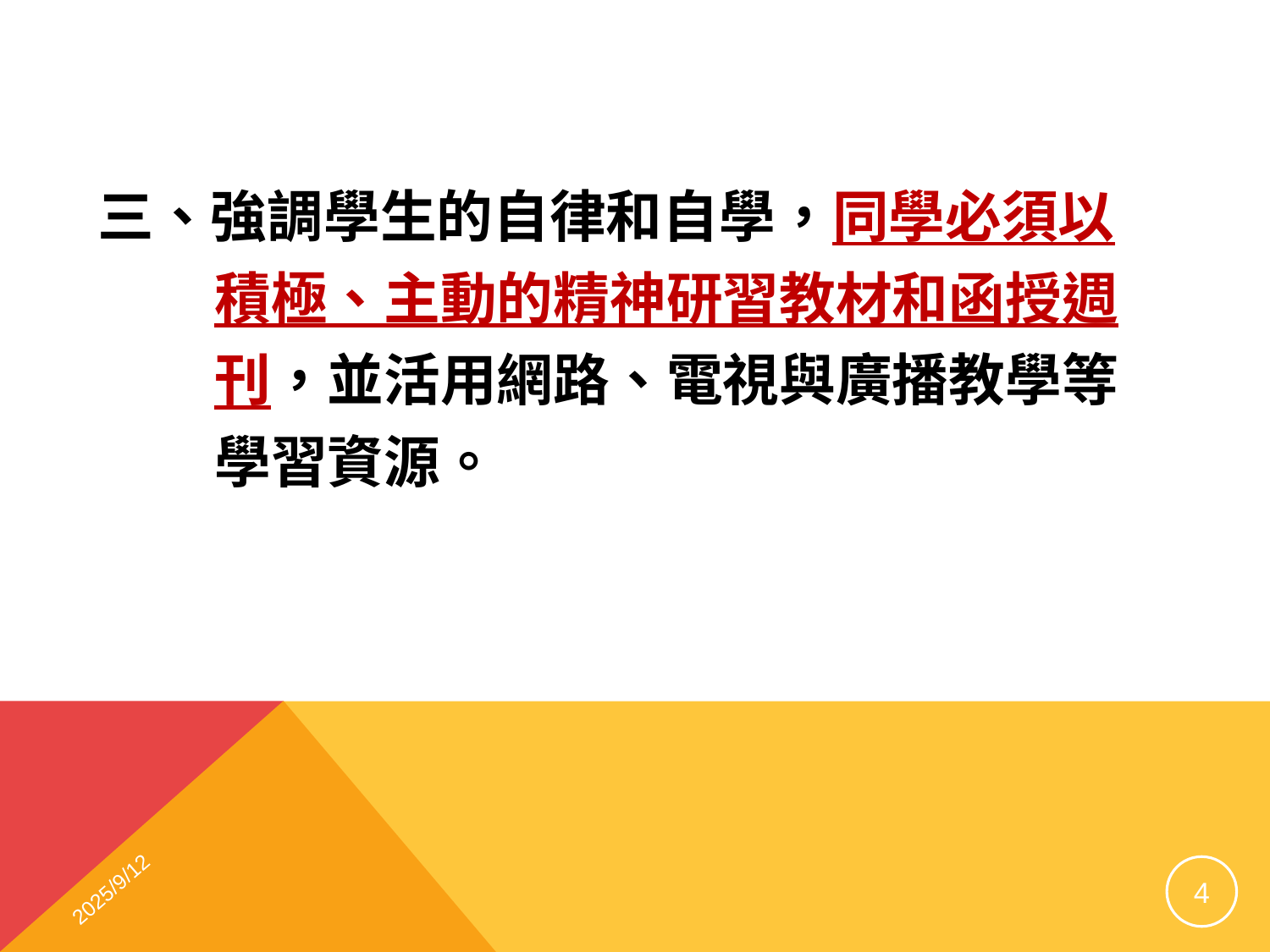

#
三、強調學生的自律和自學，同學必須以
        積極、主動的精神研習教材和函授週
        刊，並活用網路、電視與廣播教學等
        學習資源。

2025/9/12
4